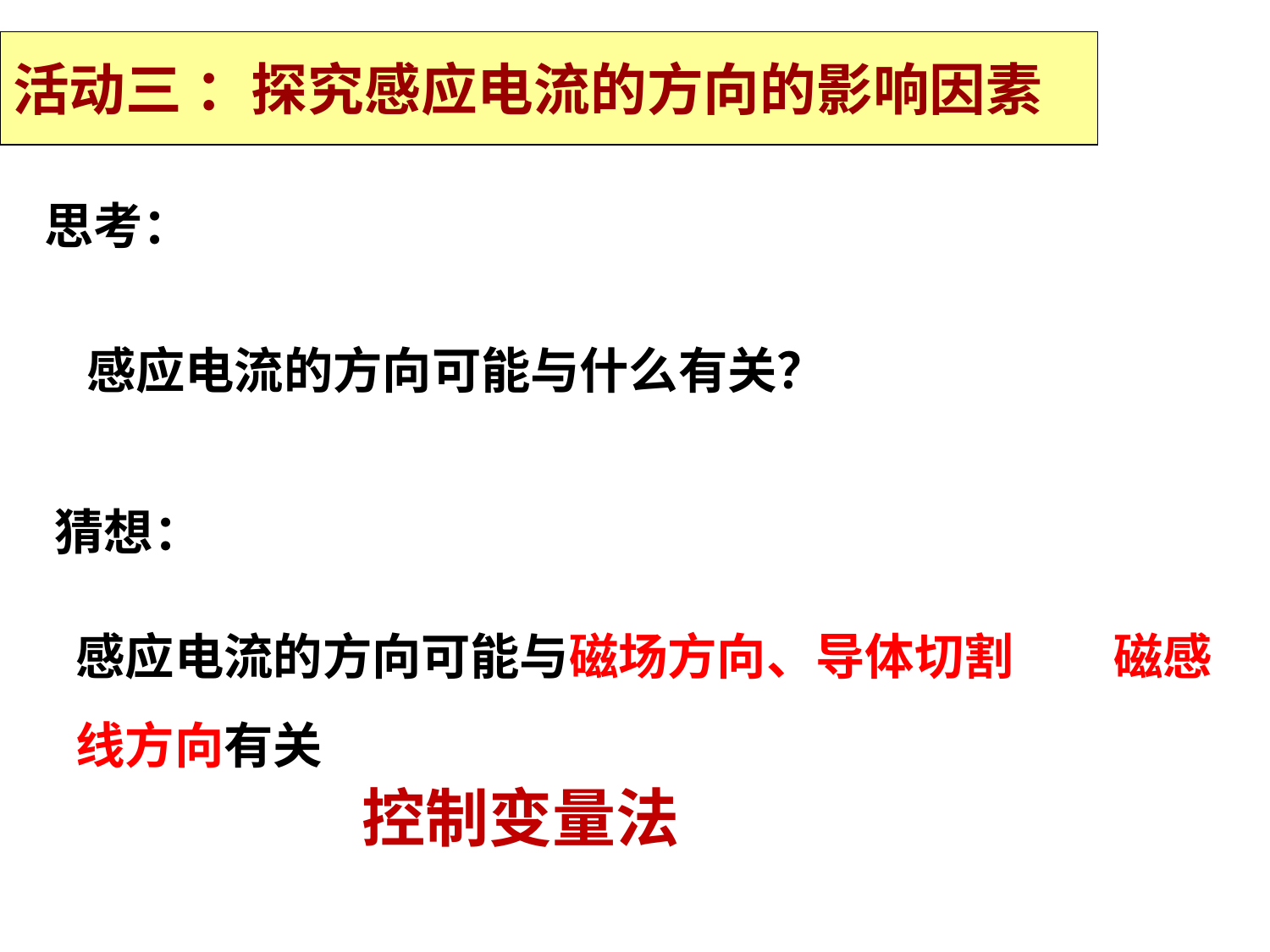

活动三 ：探究感应电流的方向的影响因素
思考：

感应电流的方向可能与什么有关？

猜想：
感应电流的方向可能与磁场方向、导体切割         磁感线方向有关
控制变量法